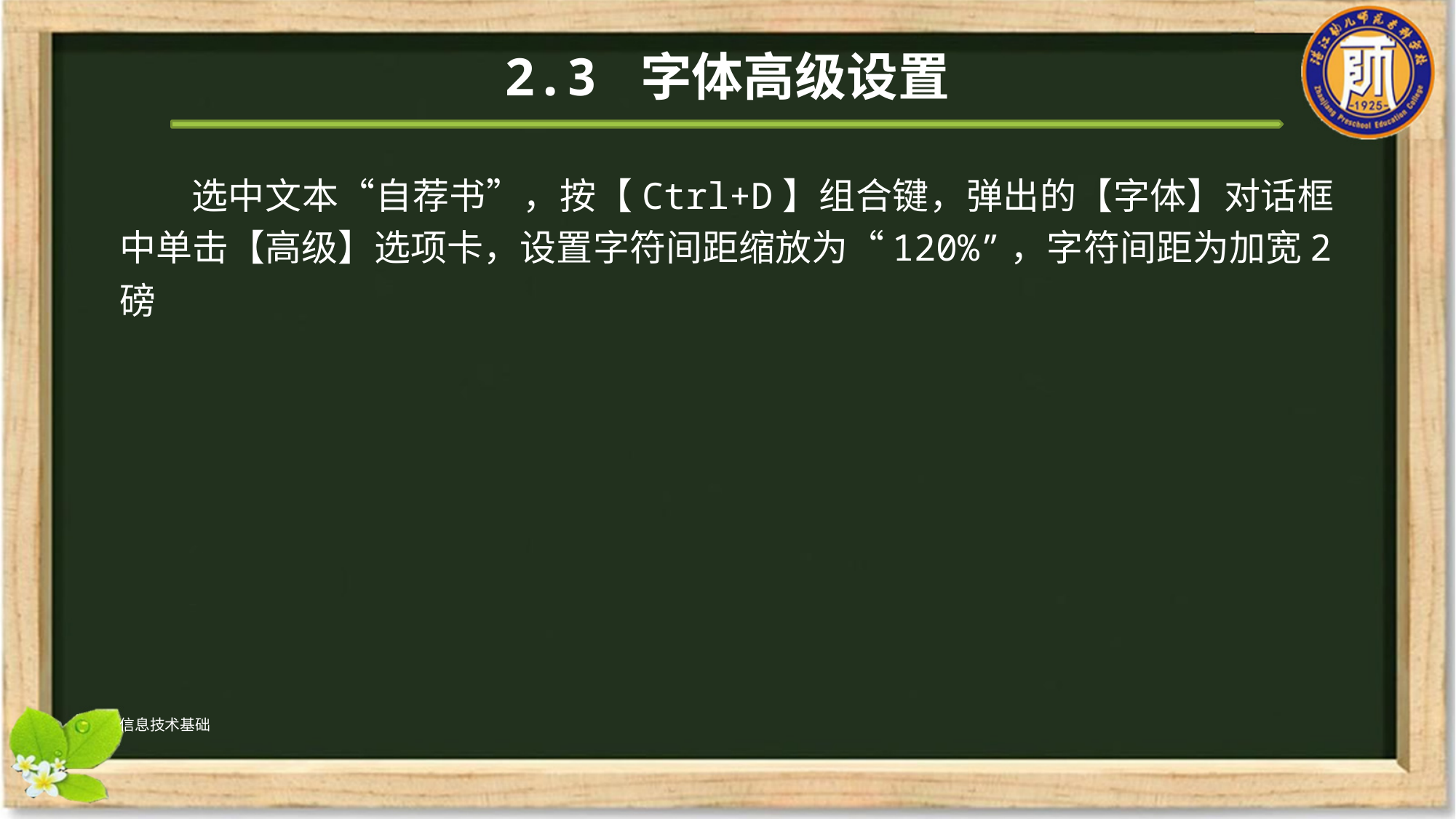

# 2.3 字体高级设置
选中文本“自荐书”，按【Ctrl+D】组合键，弹出的【字体】对话框中单击【高级】选项卡，设置字符间距缩放为“120%”，字符间距为加宽2磅
信息技术基础